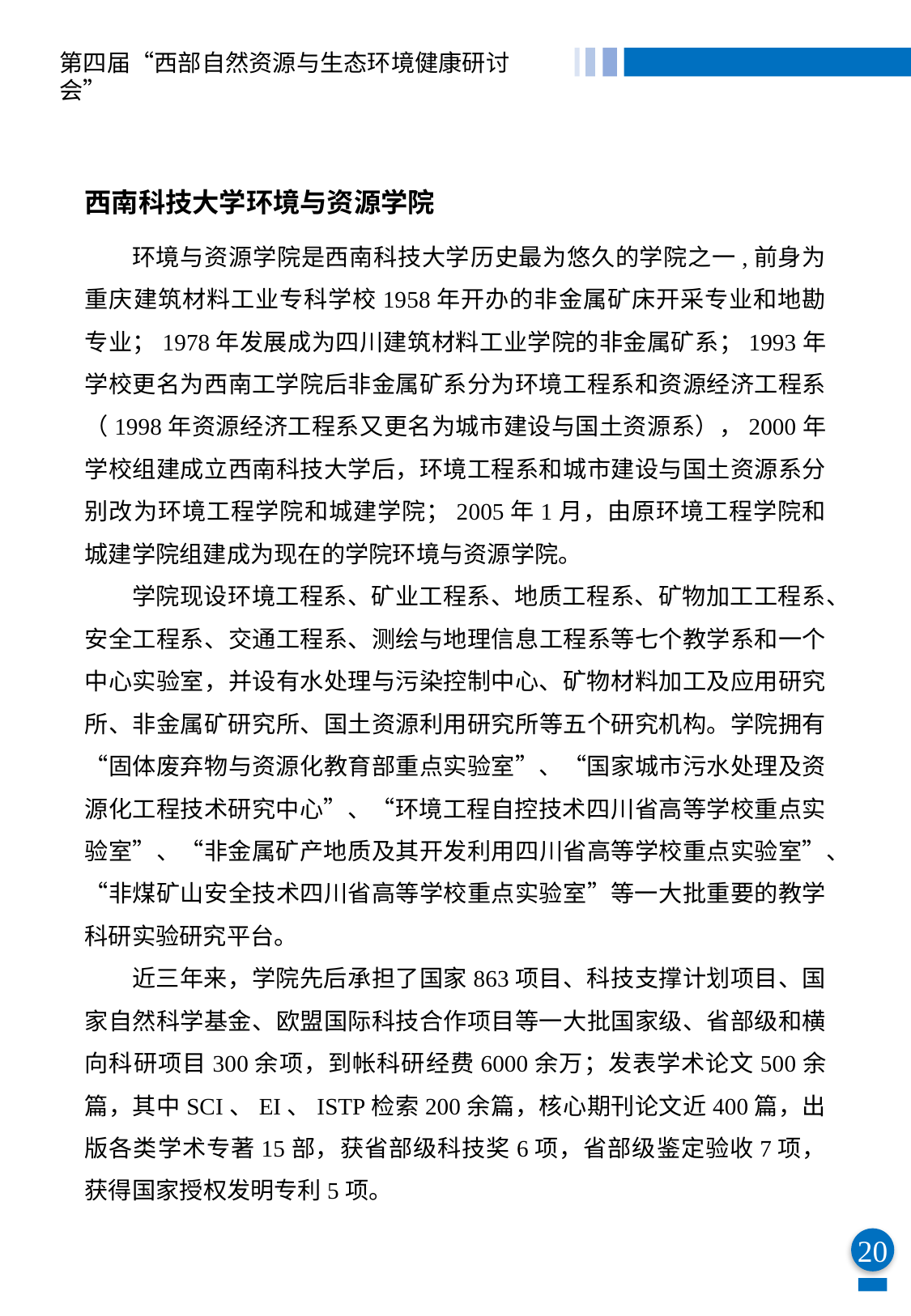

第四届“西部自然资源与生态环境健康研讨会”

西南科技大学环境与资源学院
环境与资源学院是西南科技大学历史最为悠久的学院之一,前身为重庆建筑材料工业专科学校1958年开办的非金属矿床开采专业和地勘专业；1978年发展成为四川建筑材料工业学院的非金属矿系；1993年学校更名为西南工学院后非金属矿系分为环境工程系和资源经济工程系（1998年资源经济工程系又更名为城市建设与国土资源系），2000年学校组建成立西南科技大学后，环境工程系和城市建设与国土资源系分别改为环境工程学院和城建学院；2005年1月，由原环境工程学院和城建学院组建成为现在的学院环境与资源学院。
学院现设环境工程系、矿业工程系、地质工程系、矿物加工工程系、安全工程系、交通工程系、测绘与地理信息工程系等七个教学系和一个中心实验室，并设有水处理与污染控制中心、矿物材料加工及应用研究所、非金属矿研究所、国土资源利用研究所等五个研究机构。学院拥有“固体废弃物与资源化教育部重点实验室”、“国家城市污水处理及资源化工程技术研究中心”、“环境工程自控技术四川省高等学校重点实验室”、“非金属矿产地质及其开发利用四川省高等学校重点实验室”、“非煤矿山安全技术四川省高等学校重点实验室”等一大批重要的教学科研实验研究平台。
近三年来，学院先后承担了国家863项目、科技支撑计划项目、国家自然科学基金、欧盟国际科技合作项目等一大批国家级、省部级和横向科研项目300余项，到帐科研经费6000余万；发表学术论文500余篇，其中SCI、EI、ISTP检索200余篇，核心期刊论文近400篇，出版各类学术专著15部，获省部级科技奖6项，省部级鉴定验收7项，获得国家授权发明专利5项。

20